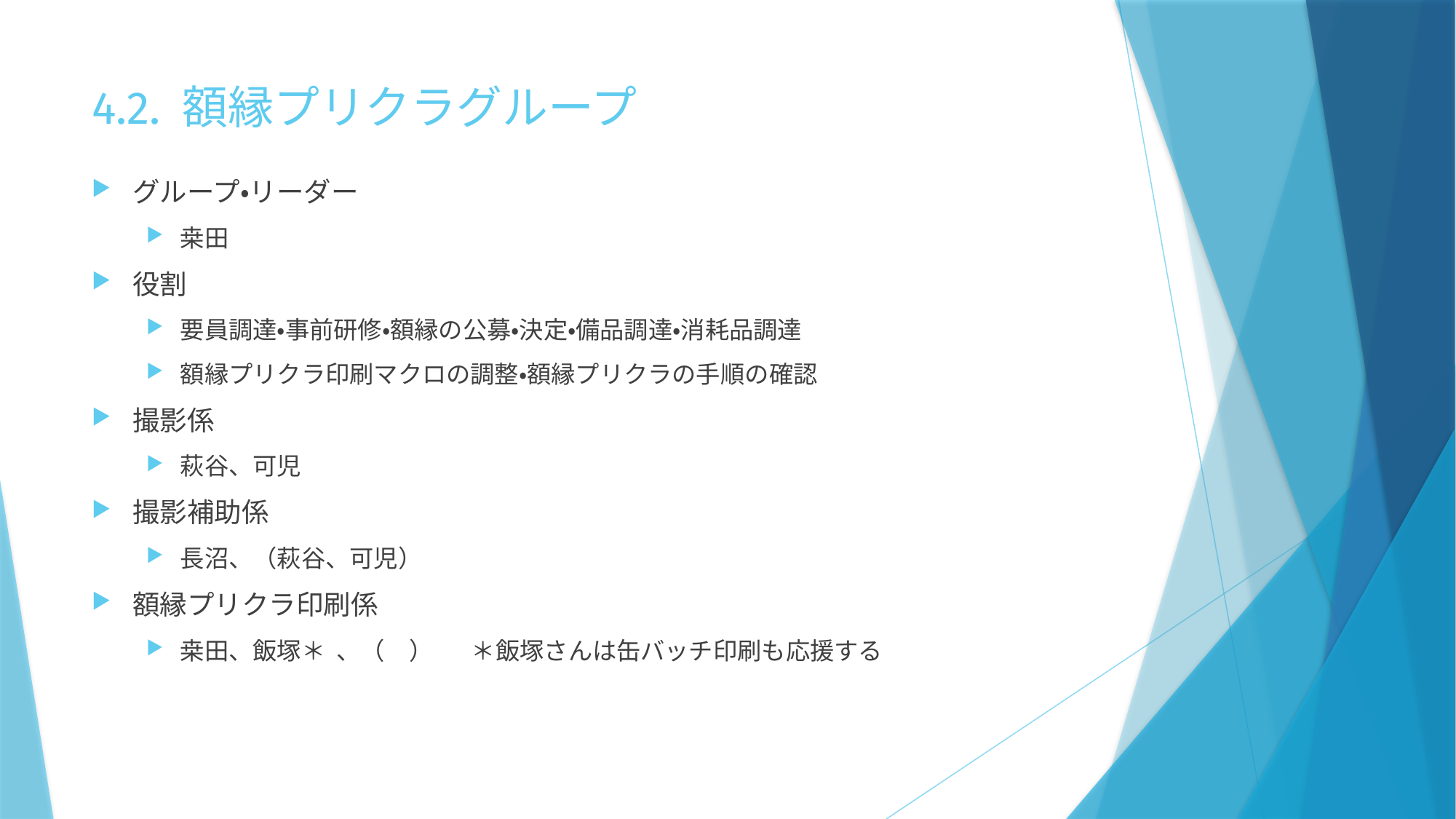

# 4.2. 額縁プリクラグループ
グループ・リーダー
桒田
役割
要員調達・事前研修・額縁の公募・決定・備品調達・消耗品調達
額縁プリクラ印刷マクロの調整・額縁プリクラの手順の確認
撮影係
萩谷、可児
撮影補助係
長沼、（萩谷、可児）
額縁プリクラ印刷係
桒田、飯塚＊  、（　）       ＊飯塚さんは缶バッチ印刷も応援する